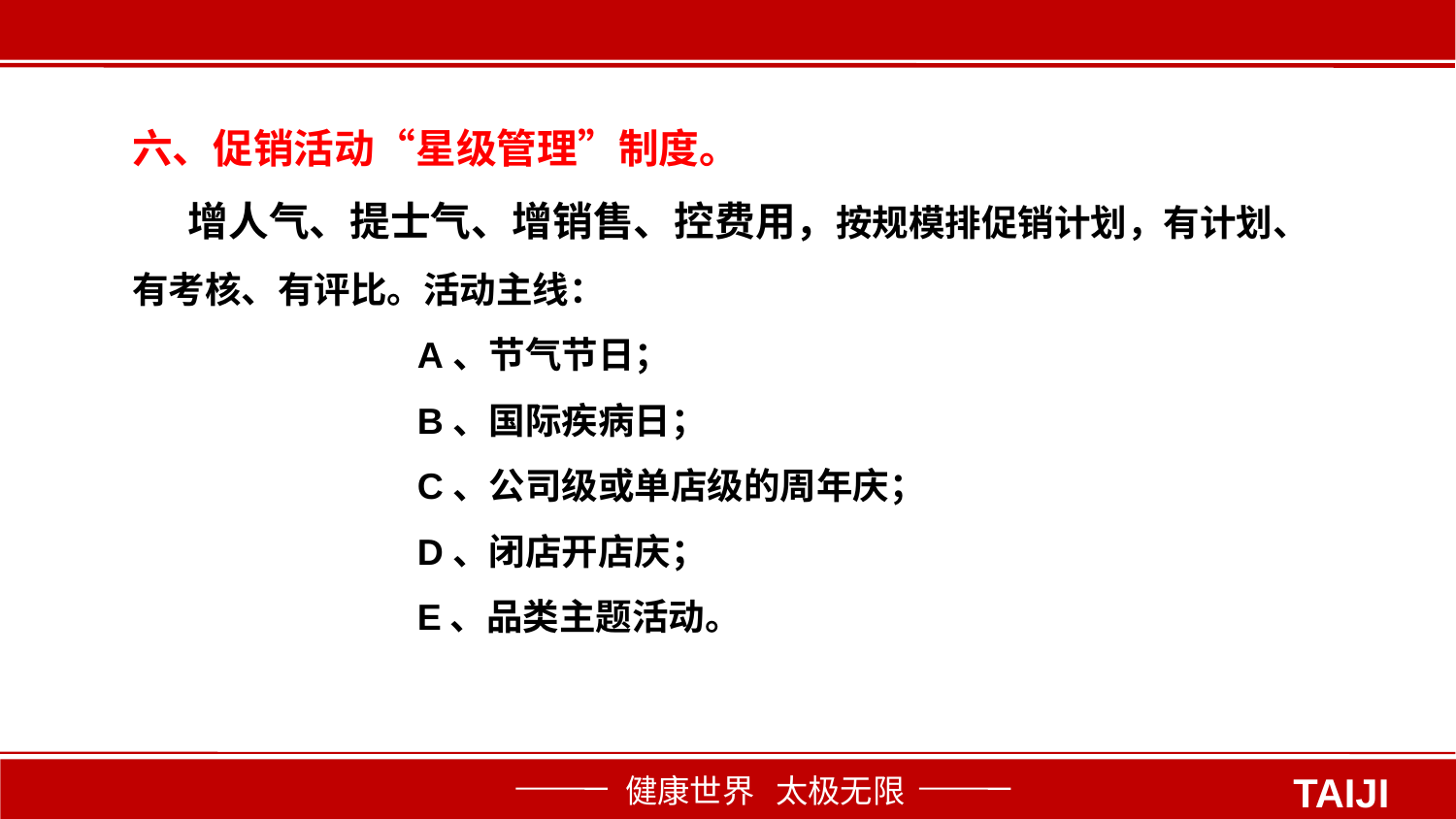

六、促销活动“星级管理”制度。
     增人气、提士气、增销售、控费用，按规模排促销计划，有计划、有考核、有评比。活动主线：
                            A、节气节日；
                            B、国际疾病日；
                            C、公司级或单店级的周年庆；
                            D、闭店开店庆；
                            E、品类主题活动。